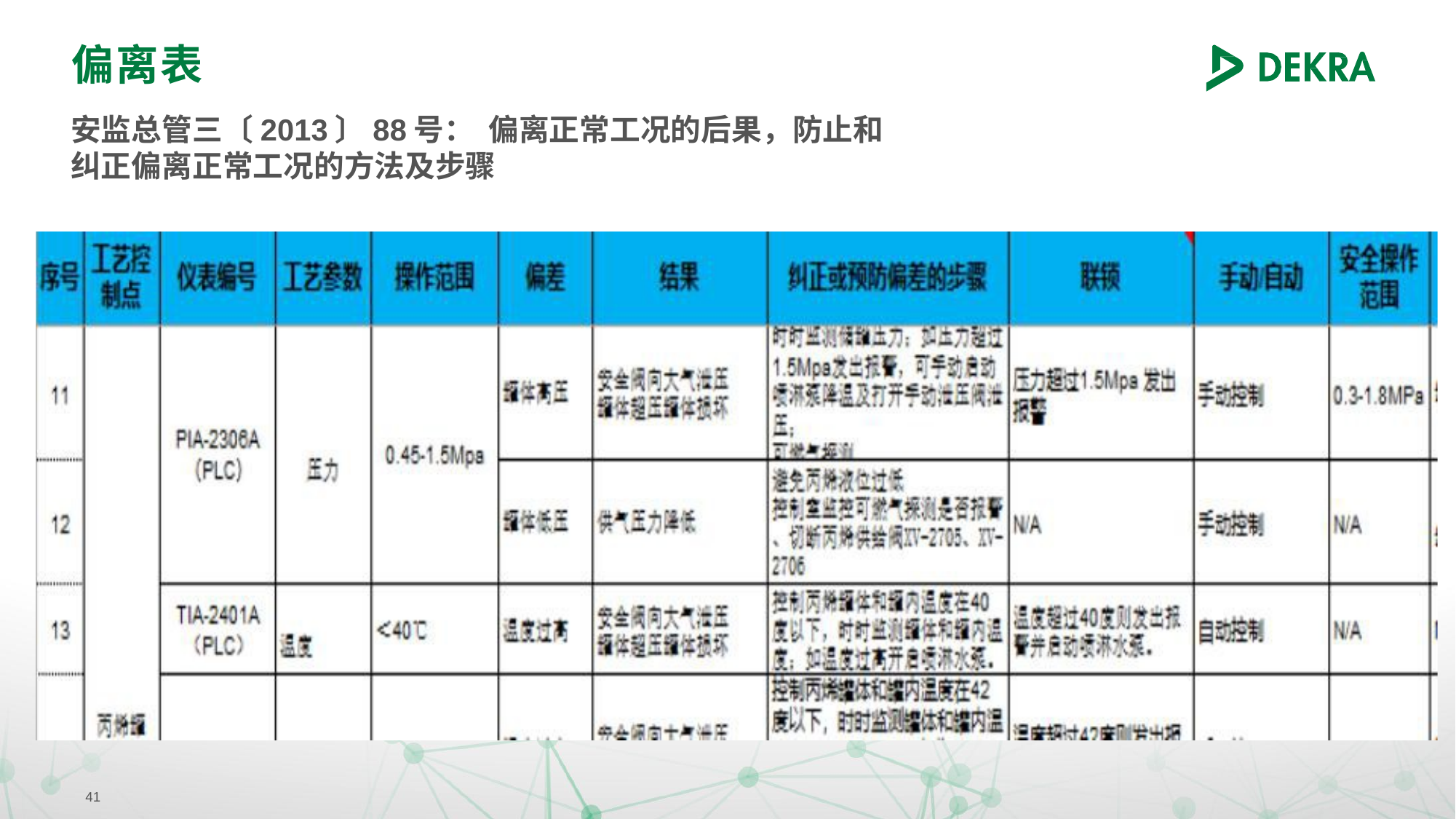

偏离表
安监总管三〔2013〕88号：  偏离正常工况的后果，防止和纠正偏离正常工况的方法及步骤

41